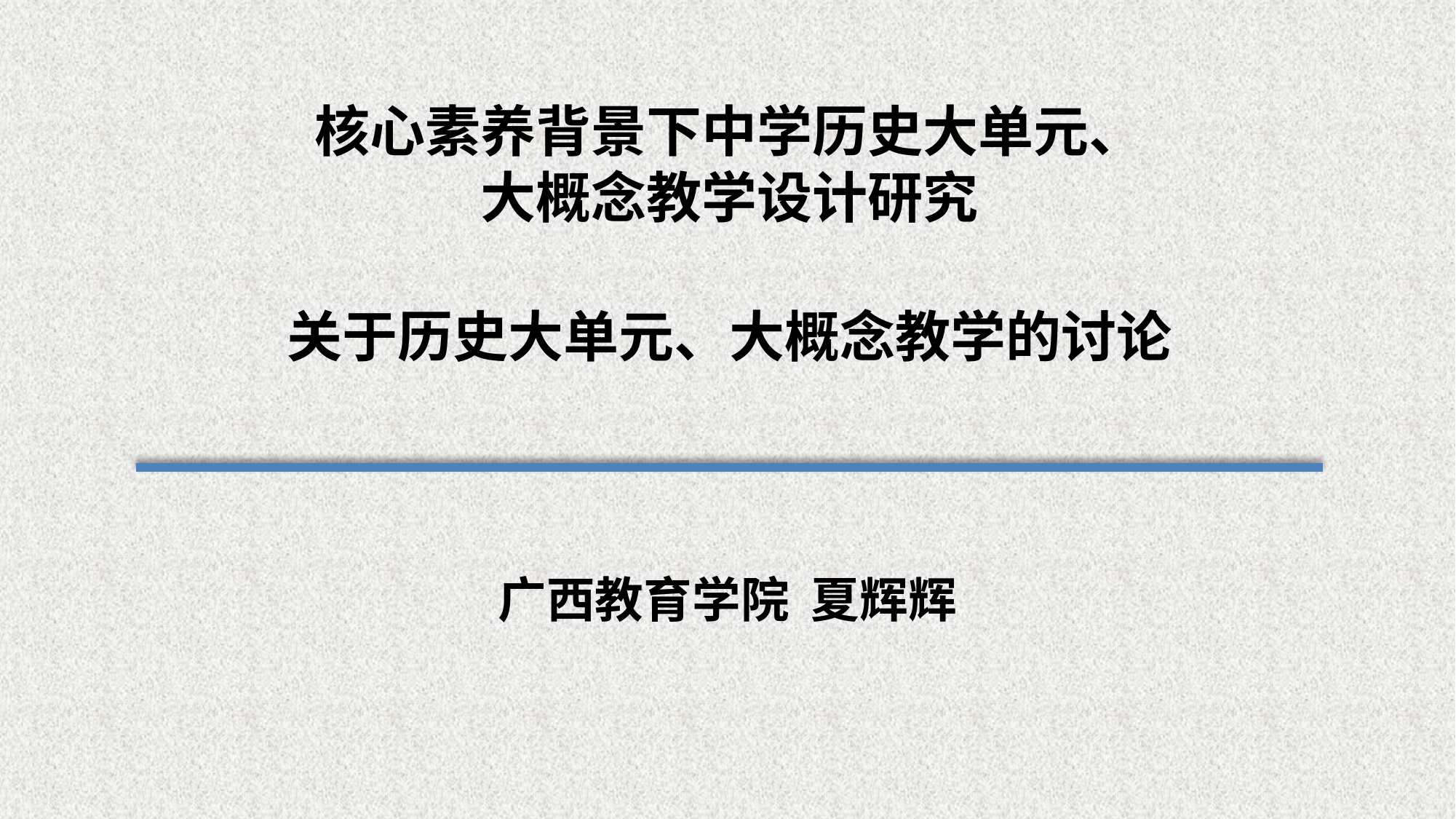

# 核心素养背景下中学历史大单元、 大概念教学设计研究 关于历史大单元、大概念教学的讨论
广西教育学院  夏辉辉